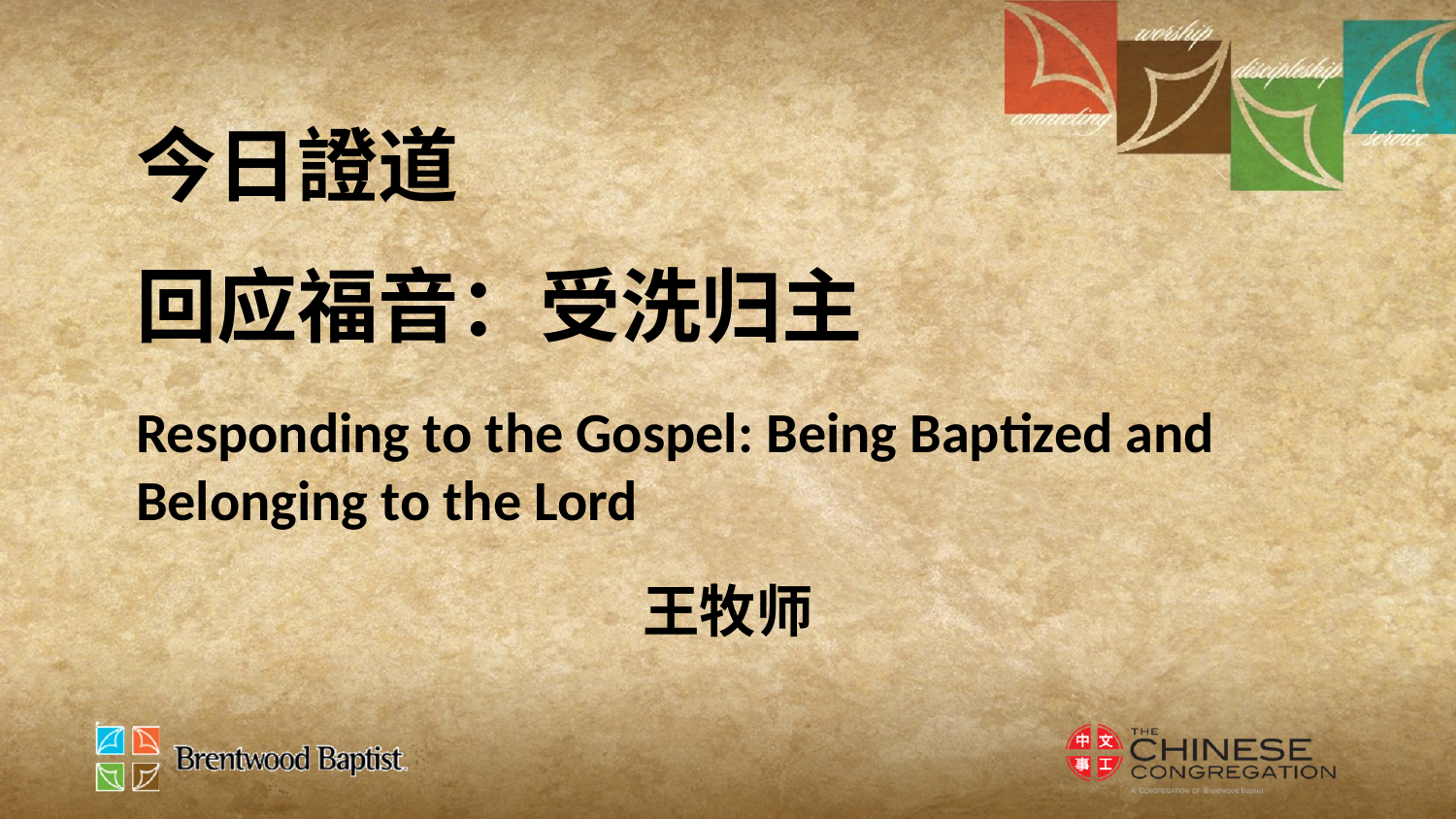

今日證道

回应福音：受洗归主

Responding to the Gospel: Being Baptized and Belonging to the Lord

王牧师